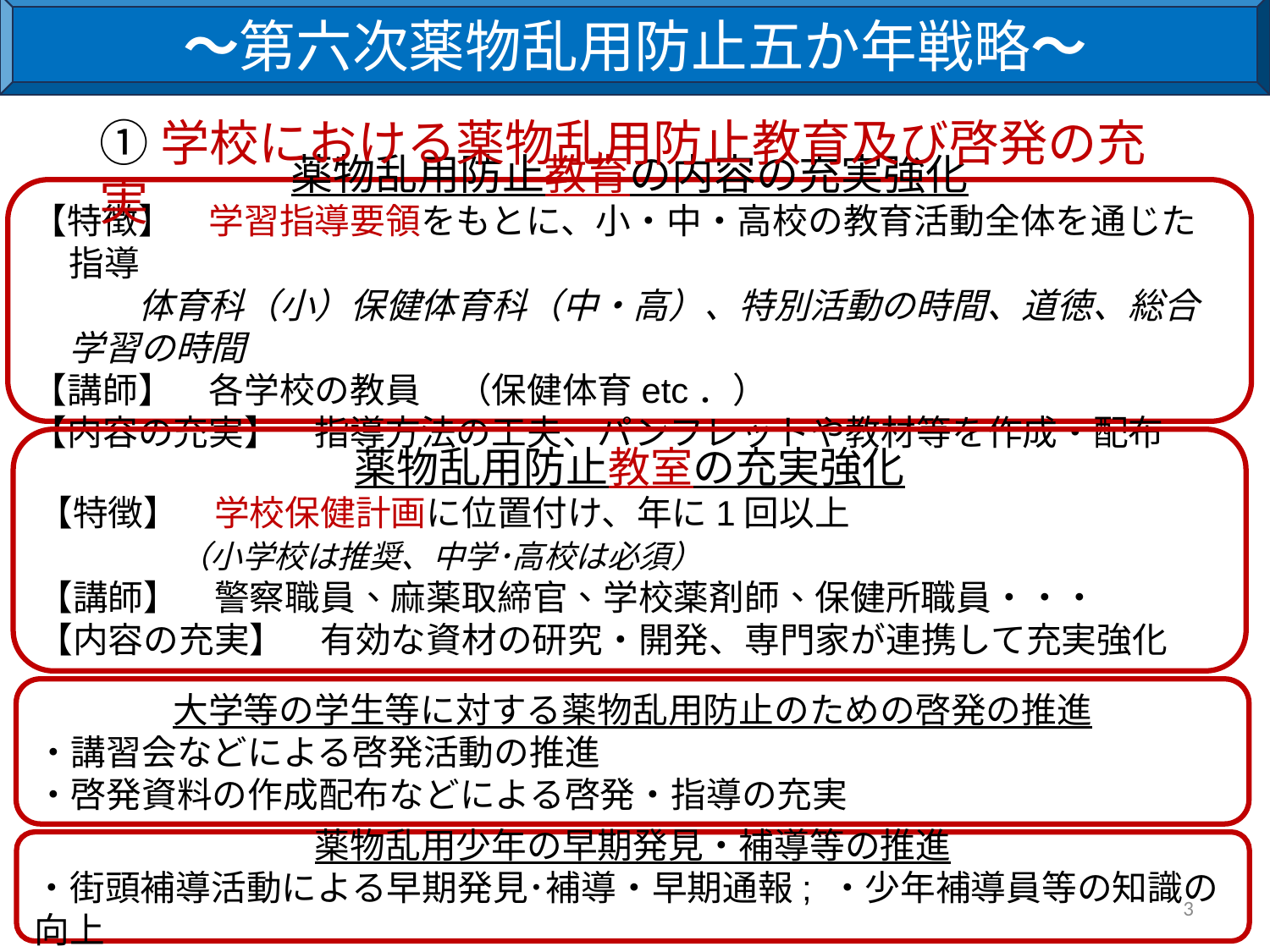

～第六次薬物乱用防止五か年戦略～
①学校における薬物乱用防止教育及び啓発の充実
薬物乱用防止教育の内容の充実強化
【特徴】　学習指導要領をもとに、小・中・高校の教育活動全体を通じた指導
　　　体育科（小）保健体育科（中・高）、特別活動の時間、道徳、総合学習の時間
【講師】　各学校の教員　（保健体育etc．）
【内容の充実】　指導方法の工夫、パンフレットや教材等を作成・配布
薬物乱用防止教室の充実強化
【特徴】　学校保健計画に位置付け、年に1回以上
　　　　（小学校は推奨、中学･高校は必須）
【講師】　警察職員、麻薬取締官、学校薬剤師、保健所職員・・・
【内容の充実】　有効な資材の研究・開発、専門家が連携して充実強化
大学等の学生等に対する薬物乱用防止のための啓発の推進
・講習会などによる啓発活動の推進
・啓発資料の作成配布などによる啓発・指導の充実
薬物乱用少年の早期発見・補導等の推進
・街頭補導活動による早期発見･補導・早期通報; ・少年補導員等の知識の向上
3